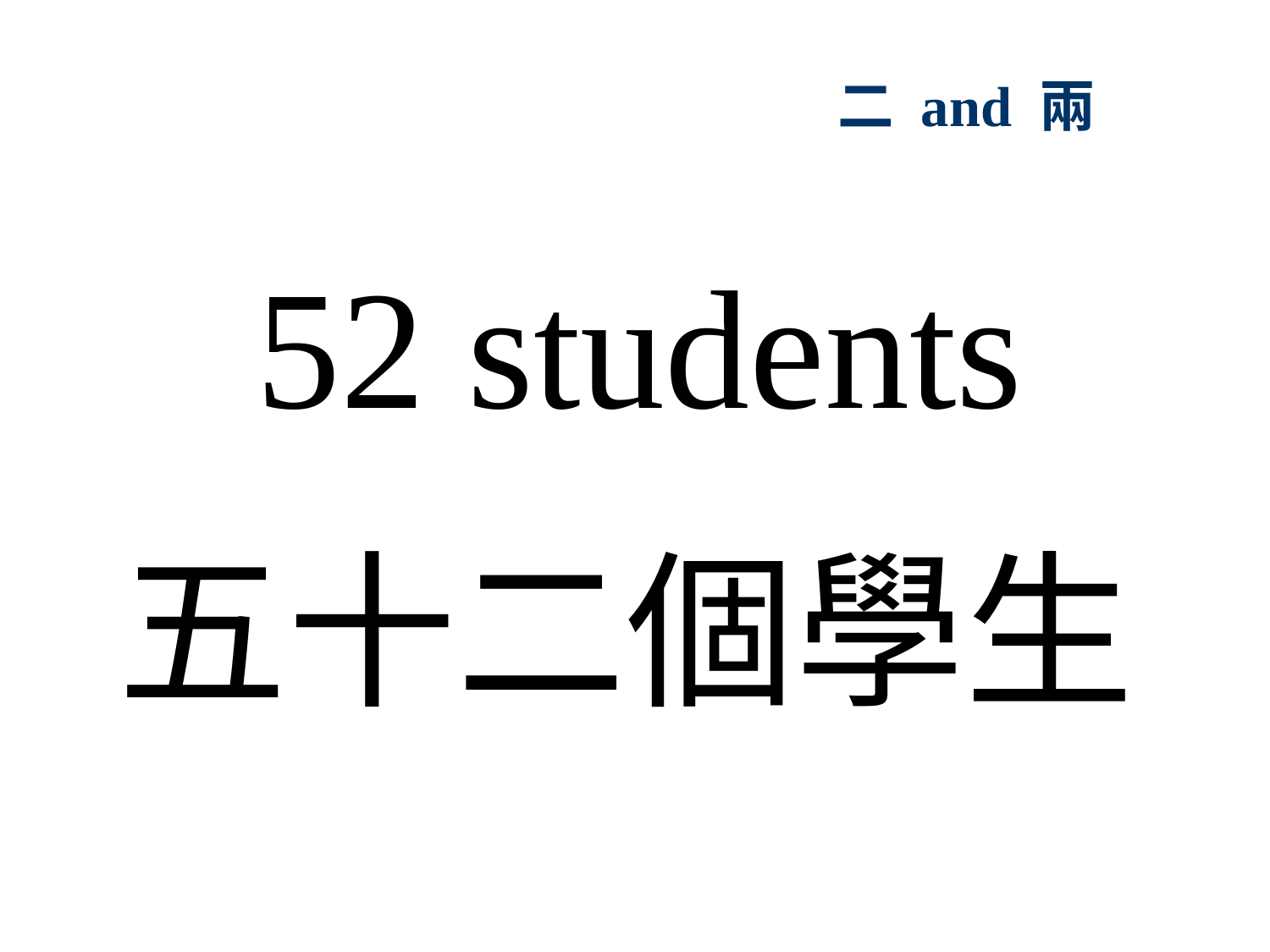

# 二 and 兩
52 students
五十二個學生